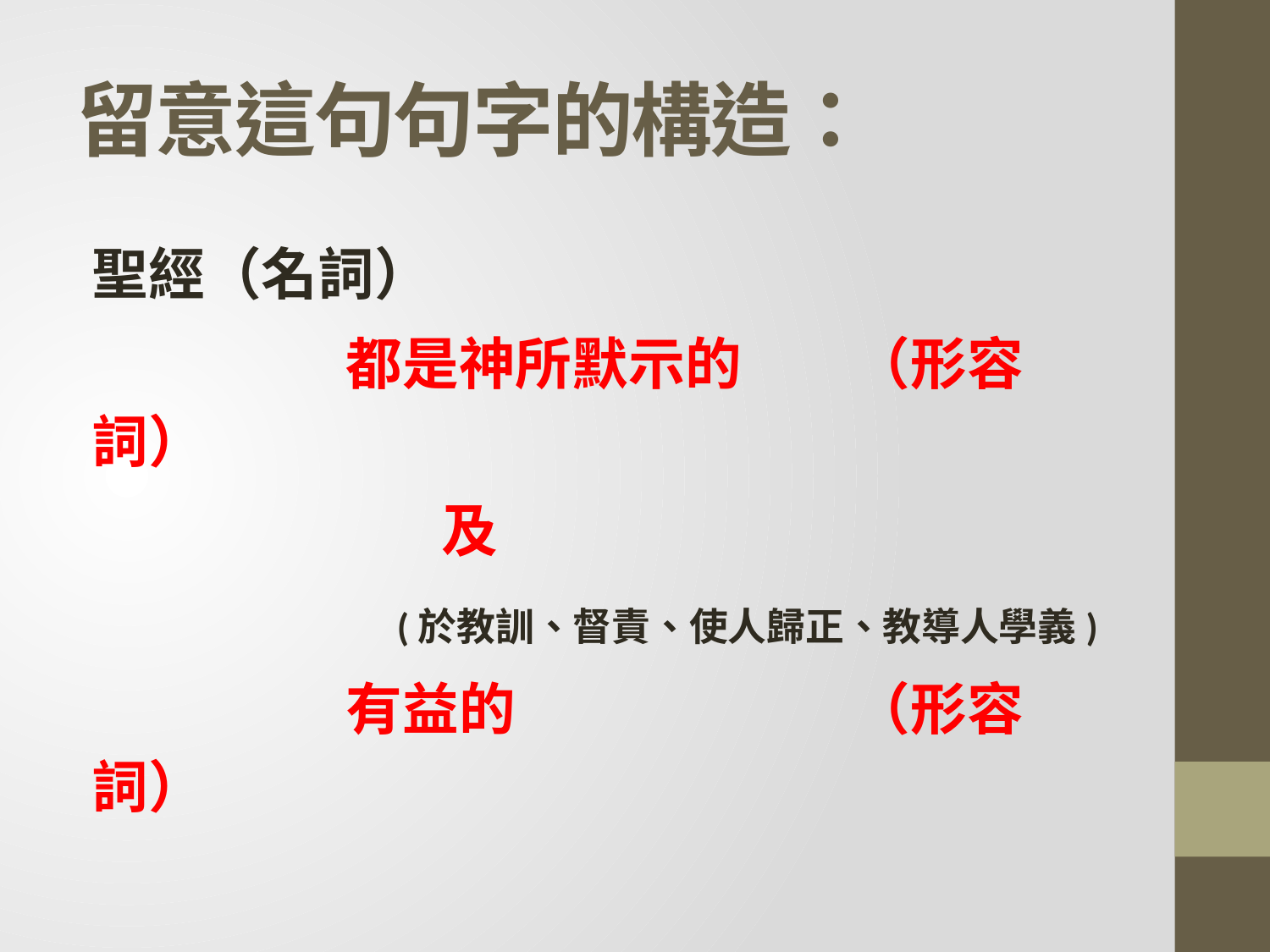

# 留意這句句字的構造：
聖經（名詞）
		都是神所默示的	（形容詞）
		　   及
		    (於教訓、督責、使人歸正、教導人學義)
		有益的			（形容詞）